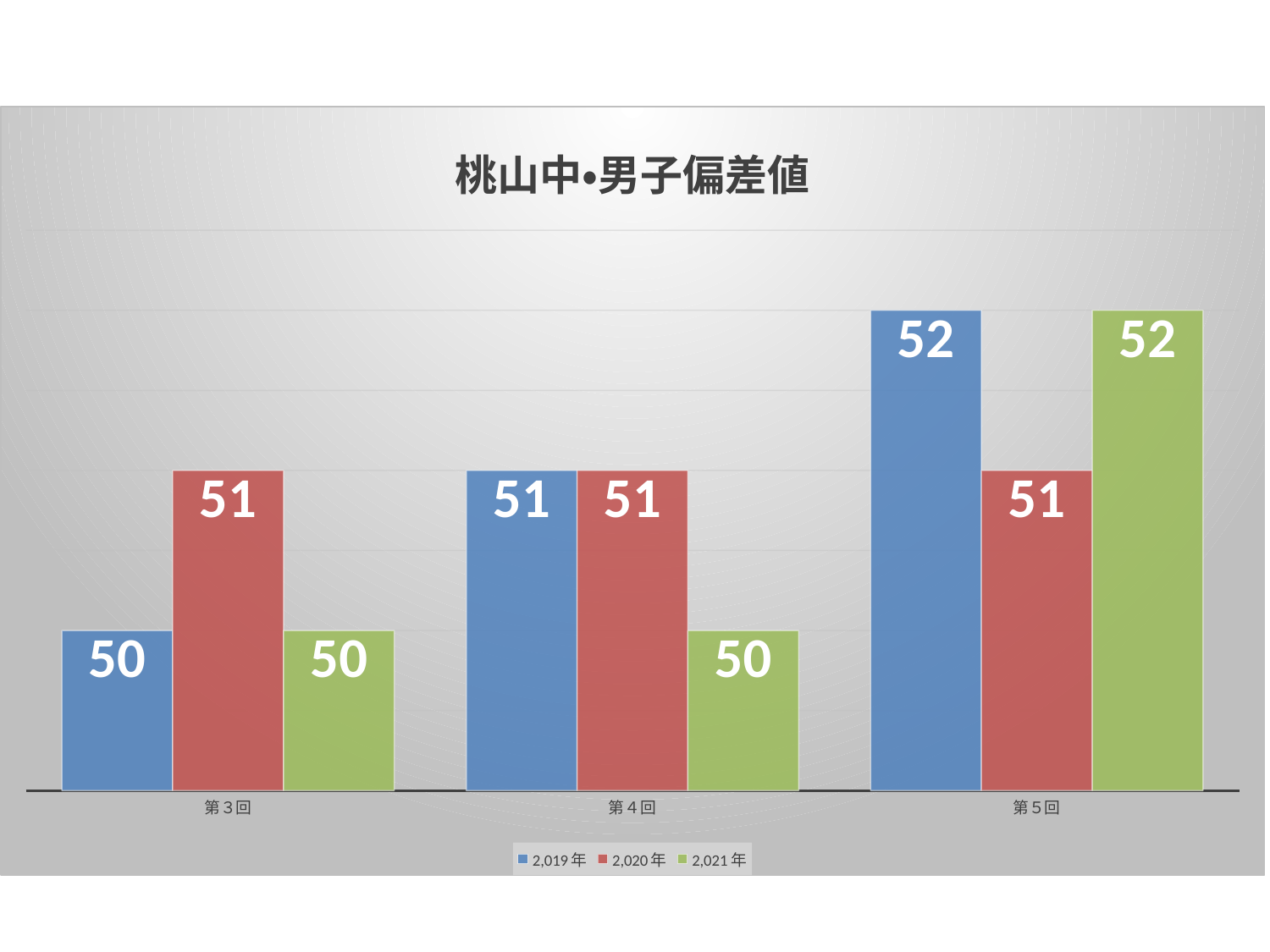

### Chart: 桃山中・男子偏差値

| Category | 2,019年 | 2,020年 | 2,021年 |
|---|---|---|---|
| 第３回 | 50.0 | 51.0 | 50.0 |
| 第４回 | 51.0 | 51.0 | 50.0 |
| 第５回 | 52.0 | 51.0 | 52.0 |